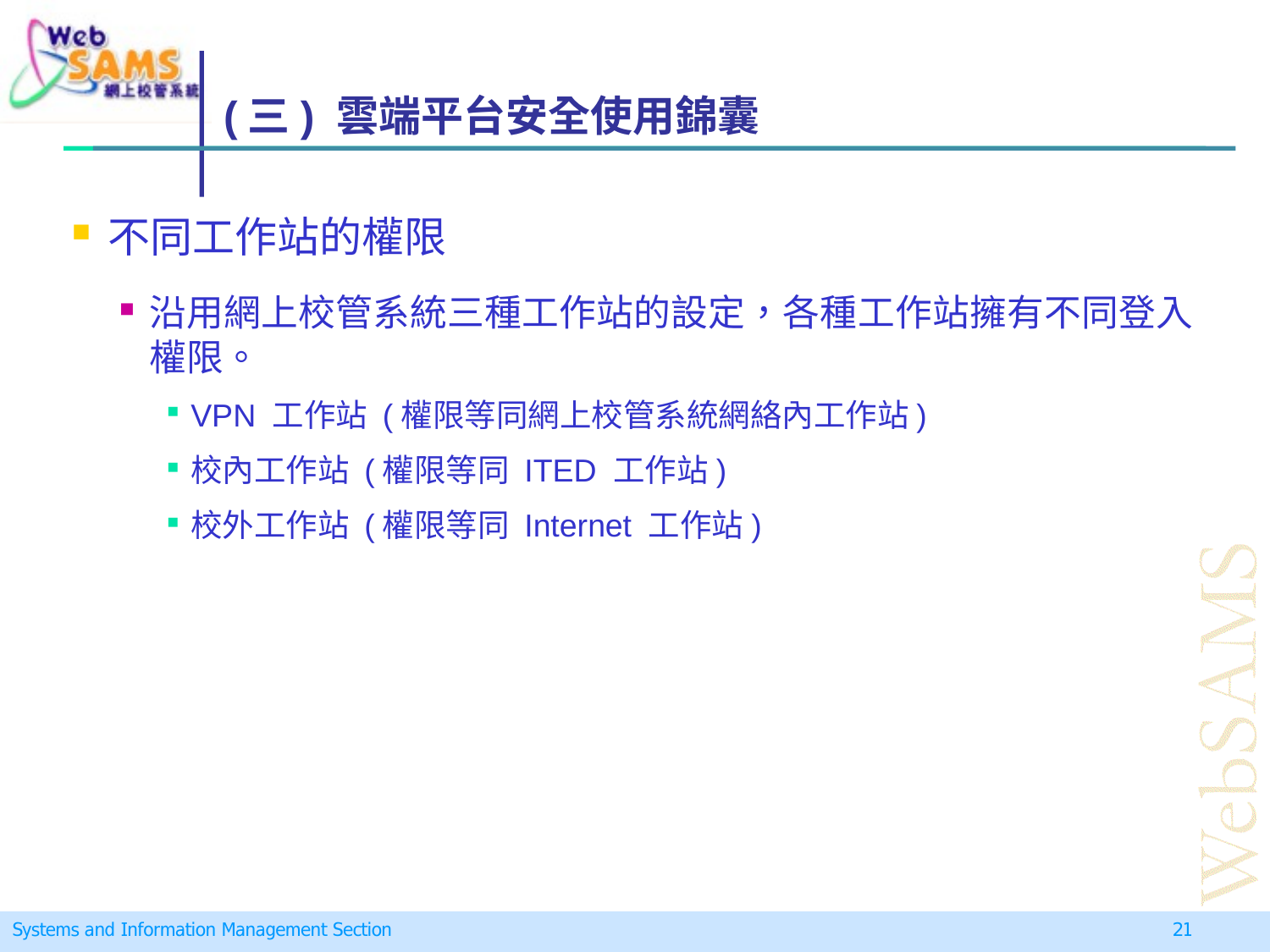

# (三) 雲端平台安全使用錦囊
不同工作站的權限
沿用網上校管系統三種工作站的設定，各種工作站擁有不同登入權限。
VPN 工作站 (權限等同網上校管系統網絡內工作站)
校內工作站 (權限等同 ITED 工作站)
校外工作站 (權限等同 Internet 工作站)